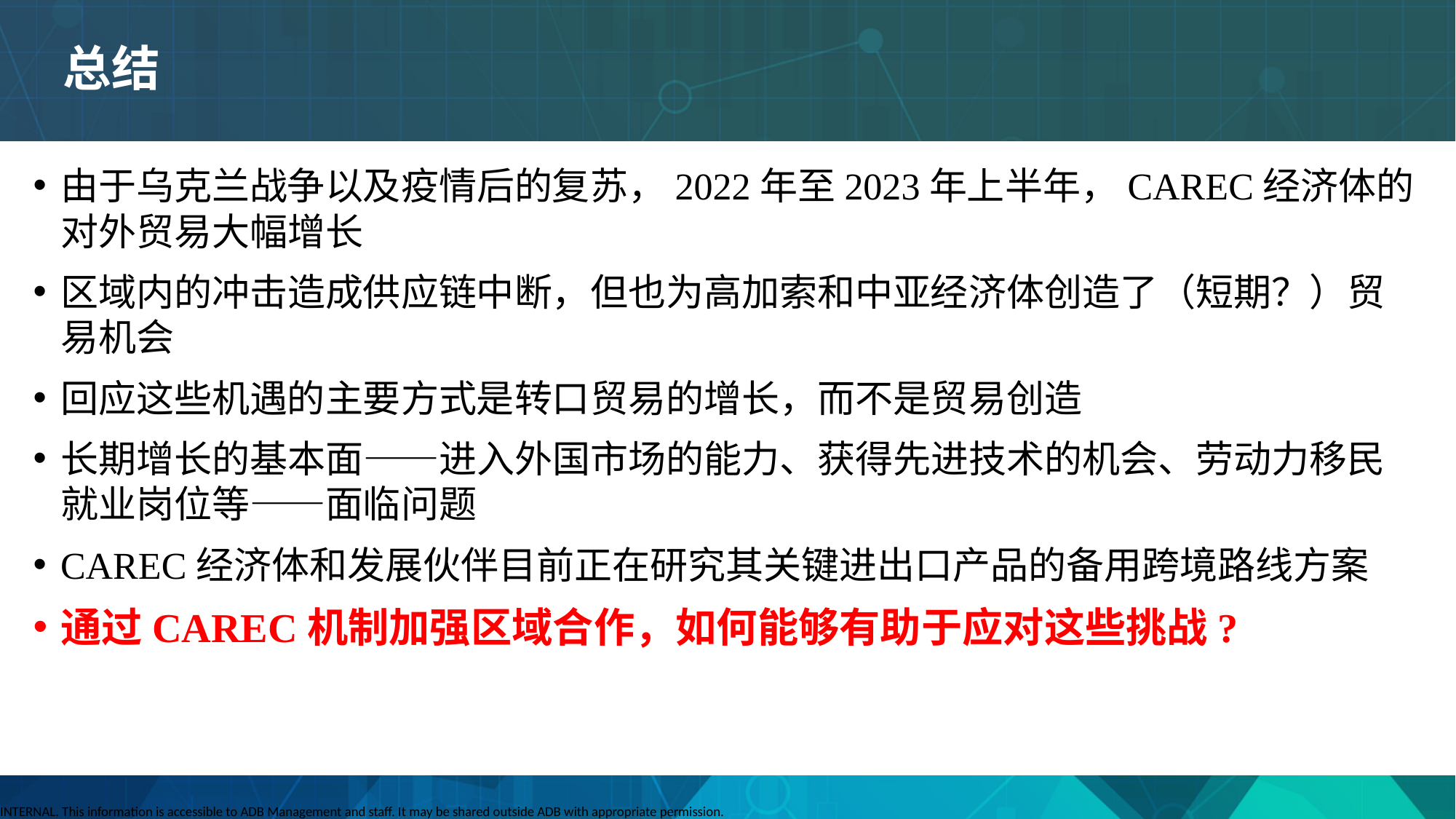

# 总结
由于乌克兰战争以及疫情后的复苏，2022年至2023年上半年，CAREC经济体的对外贸易大幅增长
区域内的冲击造成供应链中断，但也为高加索和中亚经济体创造了（短期？）贸易机会
回应这些机遇的主要方式是转口贸易的增长，而不是贸易创造
长期增长的基本面——进入外国市场的能力、获得先进技术的机会、劳动力移民就业岗位等——面临问题
CAREC经济体和发展伙伴目前正在研究其关键进出口产品的备用跨境路线方案
通过CAREC机制加强区域合作，如何能够有助于应对这些挑战?